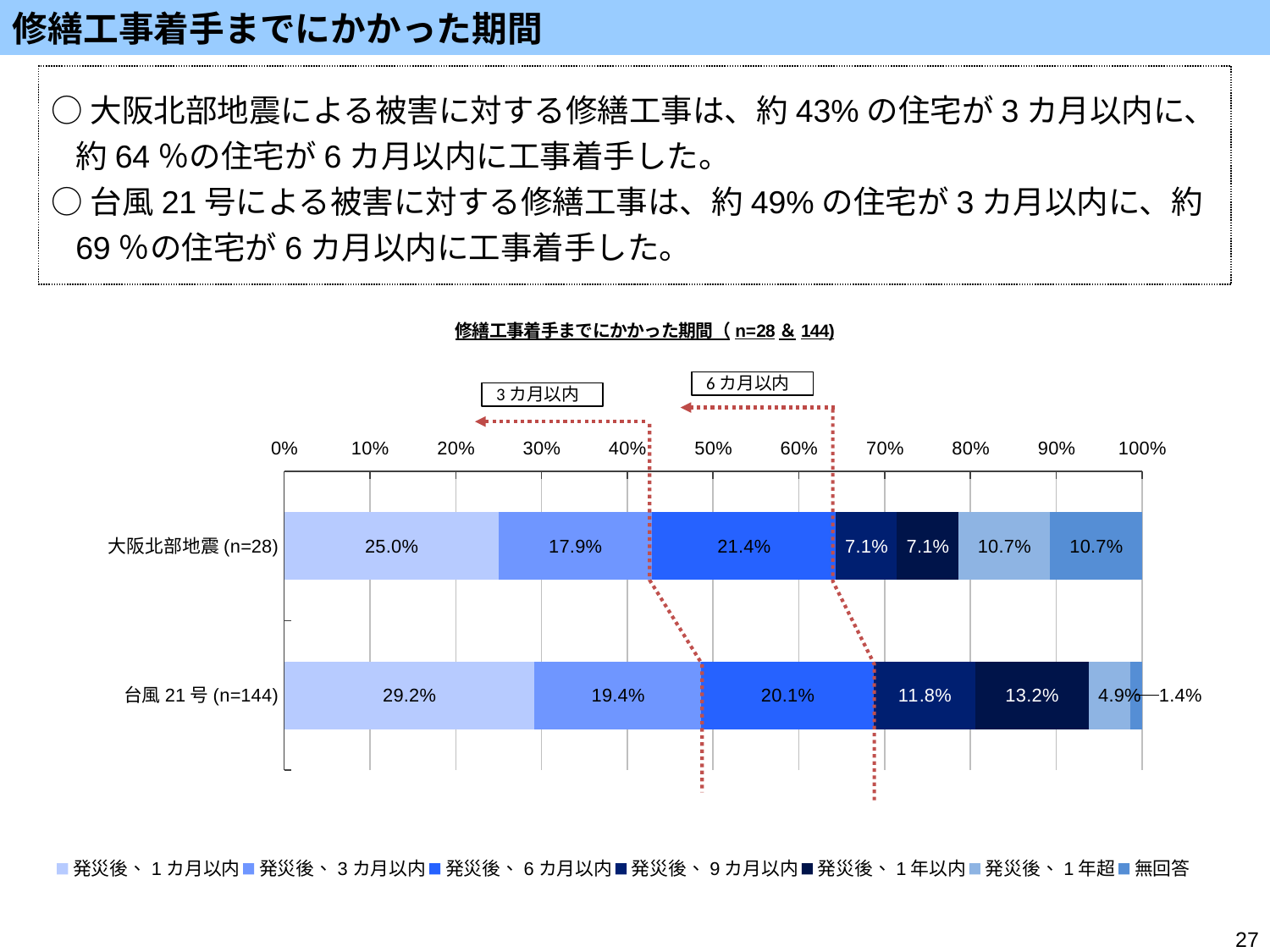

修繕工事着手までにかかった期間
○大阪北部地震による被害に対する修繕工事は、約43%の住宅が3カ月以内に、約64％の住宅が6カ月以内に工事着手した。
○台風21号による被害に対する修繕工事は、約49%の住宅が3カ月以内に、約69％の住宅が6カ月以内に工事着手した。

### Chart: 修繕工事着手までにかかった期間（n=28＆144)

| Category | 発災後、1カ月以内 | 発災後、3カ月以内 | 発災後、6カ月以内 | 発災後、9カ月以内 | 発災後、1年以内 | 発災後、1年超 | 無回答 |
|---|---|---|---|---|---|---|---|
| 大阪北部地震(n=28) | 0.25 | 0.17857142857142858 | 0.21428571428571427 | 0.07142857142857142 | 0.07142857142857142 | 0.10714285714285714 | 0.10714285714285714 |
| 台風21号(n=144) | 0.2916666666666667 | 0.19444444444444445 | 0.2013888888888889 | 0.11805555555555555 | 0.13194444444444445 | 0.04861111111111111 | 0.013888888888888888 |
6カ月以内

3カ月以内

27